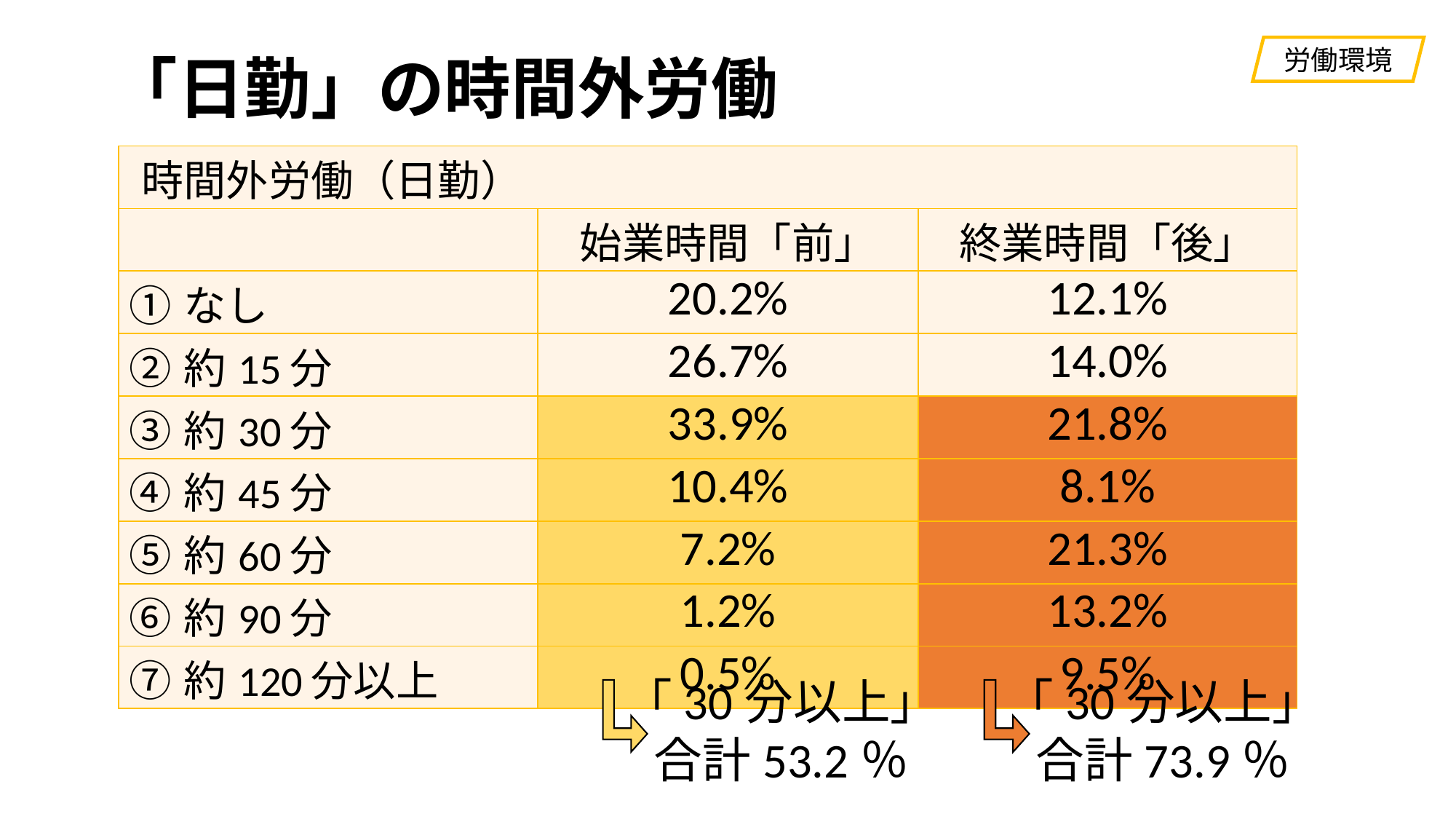

労働環境
# 「日勤」の時間外労働
| 時間外労働（日勤） |  |  |
| --- | --- | --- |
|  | 始業時間「前」 | 終業時間「後」 |
| ①なし | 20.2% | 12.1% |
| ②約15分 | 26.7% | 14.0% |
| ③約30分 | 33.9% | 21.8% |
| ④約45分 | 10.4% | 8.1% |
| ⑤約60分 | 7.2% | 21.3% |
| ⑥約90分 | 1.2% | 13.2% |
| ⑦約120分以上 | 0.5% | 9.5% |
「30分以上」
合計53.2％
「30分以上」
合計73.9％